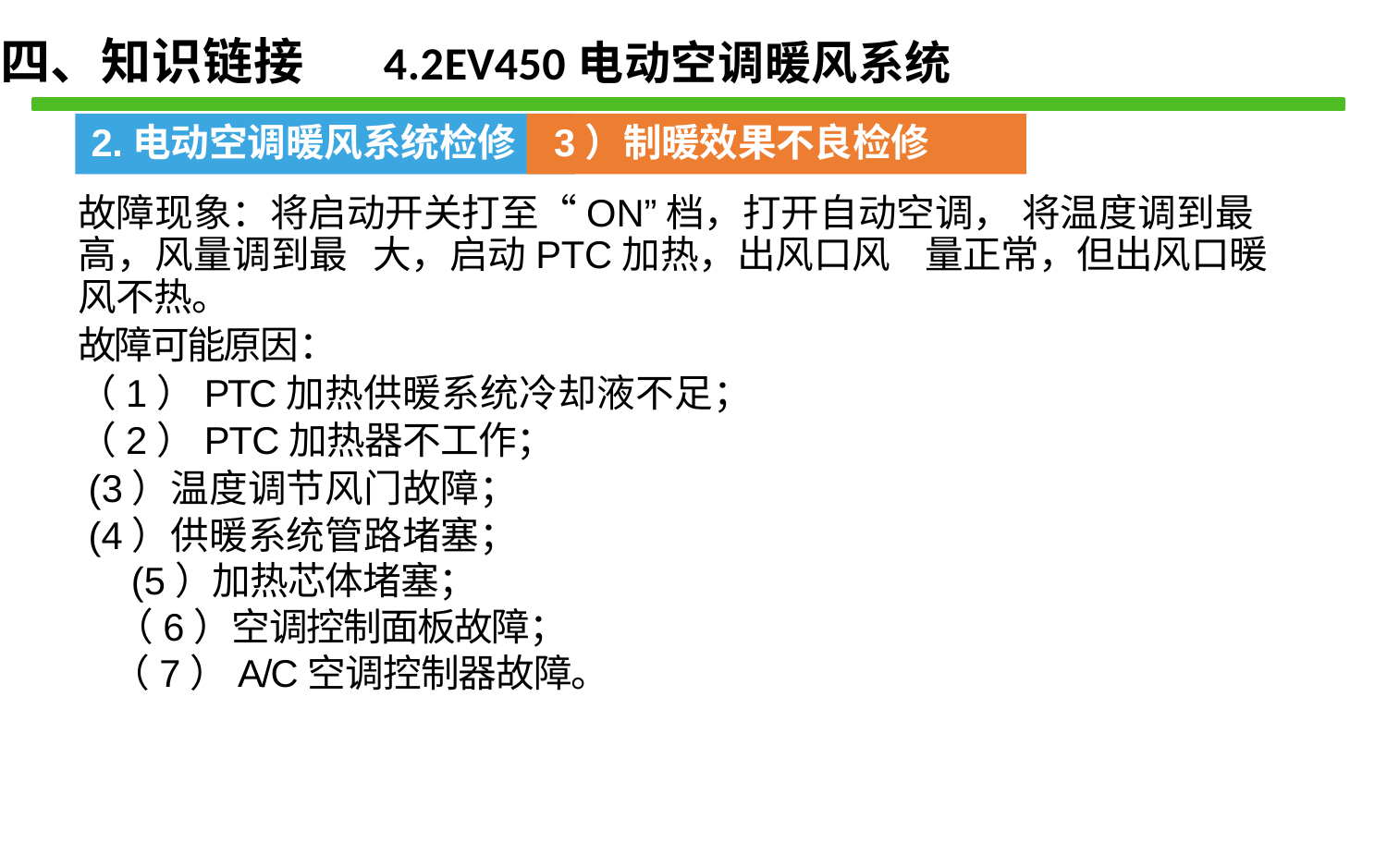

四、知识链接     4.2EV450电动空调暖风系统

2.电动空调暖风系统检修  3）制暖效果不良检修

故障现象：将启动开关打至“ON”档，打开自动空调， 将温度调到最高，风量调到最   大，启动PTC加热，出风口风    量正常，但出风口暖风不热。
故障可能原因：
（1）PTC加热供暖系统冷却液不足；
（2）PTC加热器不工作；
 (3）温度调节风门故障；
 (4）供暖系统管路堵塞；
     (5）加热芯体堵塞；
    （6）空调控制面板故障；
   （7）A/C空调控制器故障。